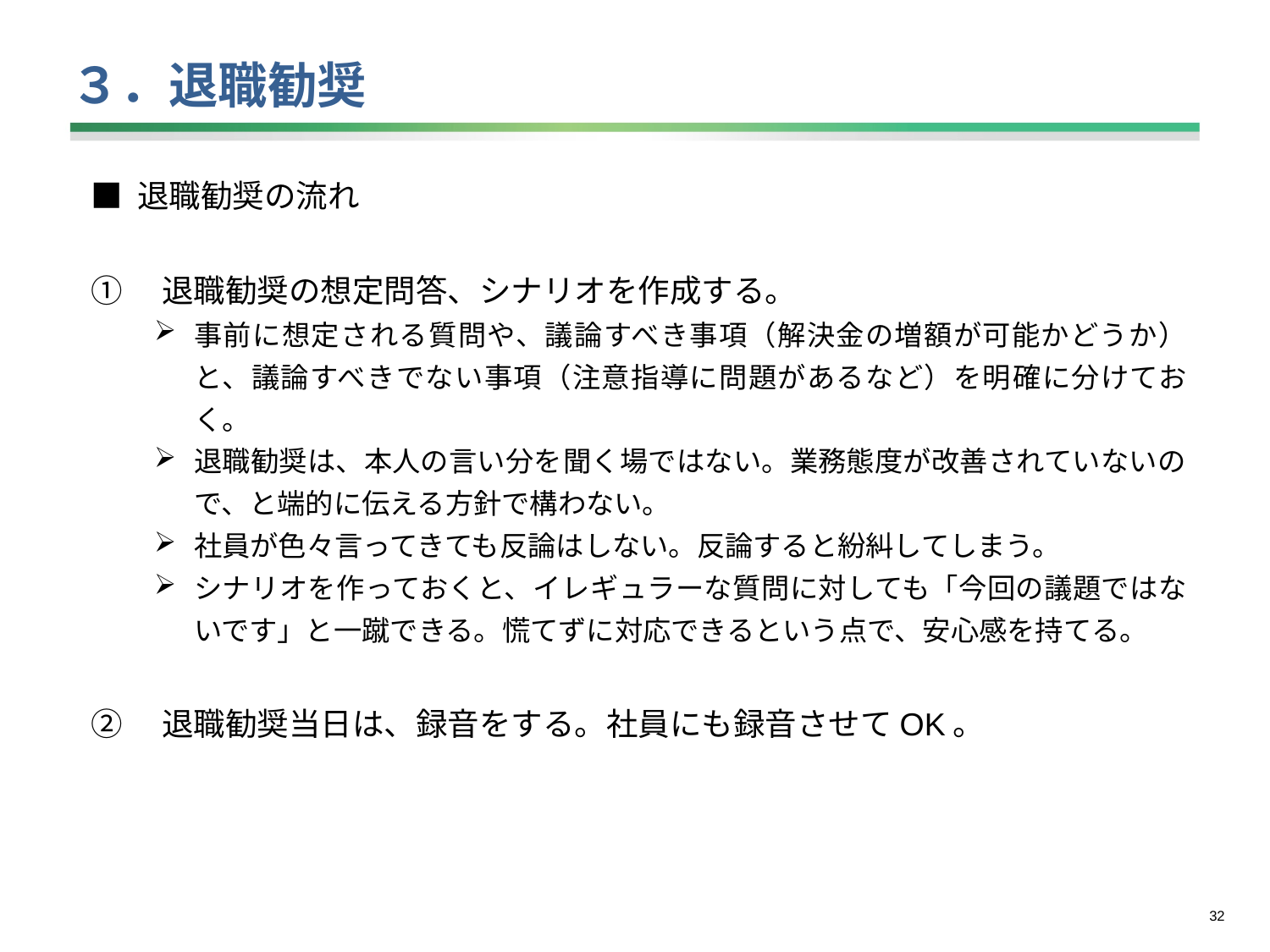

# ３．退職勧奨

■ 退職勧奨の流れ

①　退職勧奨の想定問答、シナリオを作成する。
事前に想定される質問や、議論すべき事項（解決金の増額が可能かどうか）と、議論すべきでない事項（注意指導に問題があるなど）を明確に分けておく。
退職勧奨は、本人の言い分を聞く場ではない。業務態度が改善されていないので、と端的に伝える方針で構わない。
社員が色々言ってきても反論はしない。反論すると紛糾してしまう。
シナリオを作っておくと、イレギュラーな質問に対しても「今回の議題ではないです」と一蹴できる。慌てずに対応できるという点で、安心感を持てる。

②　退職勧奨当日は、録音をする。社員にも録音させてOK。

32